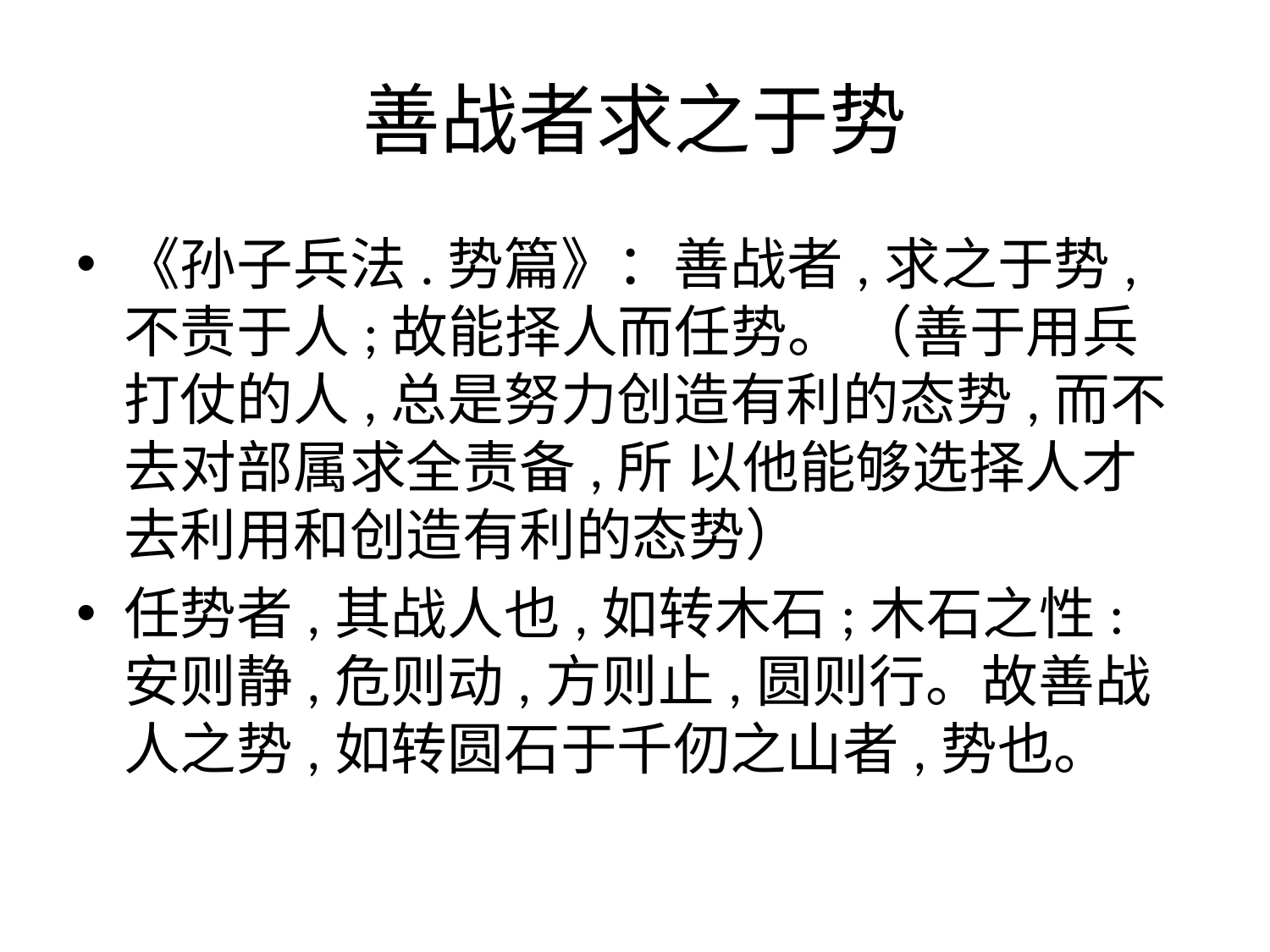

# 善战者求之于势
《孙子兵法.势篇》：善战者,求之于势,不责于人;故能择人而任势。 （善于用兵打仗的人,总是努力创造有利的态势,而不去对部属求全责备,所 以他能够选择人才去利用和创造有利的态势）
任势者,其战人也,如转木石;木石之性:安则静,危则动,方则止,圆则行。故善战人之势,如转圆石于千仞之山者,势也。